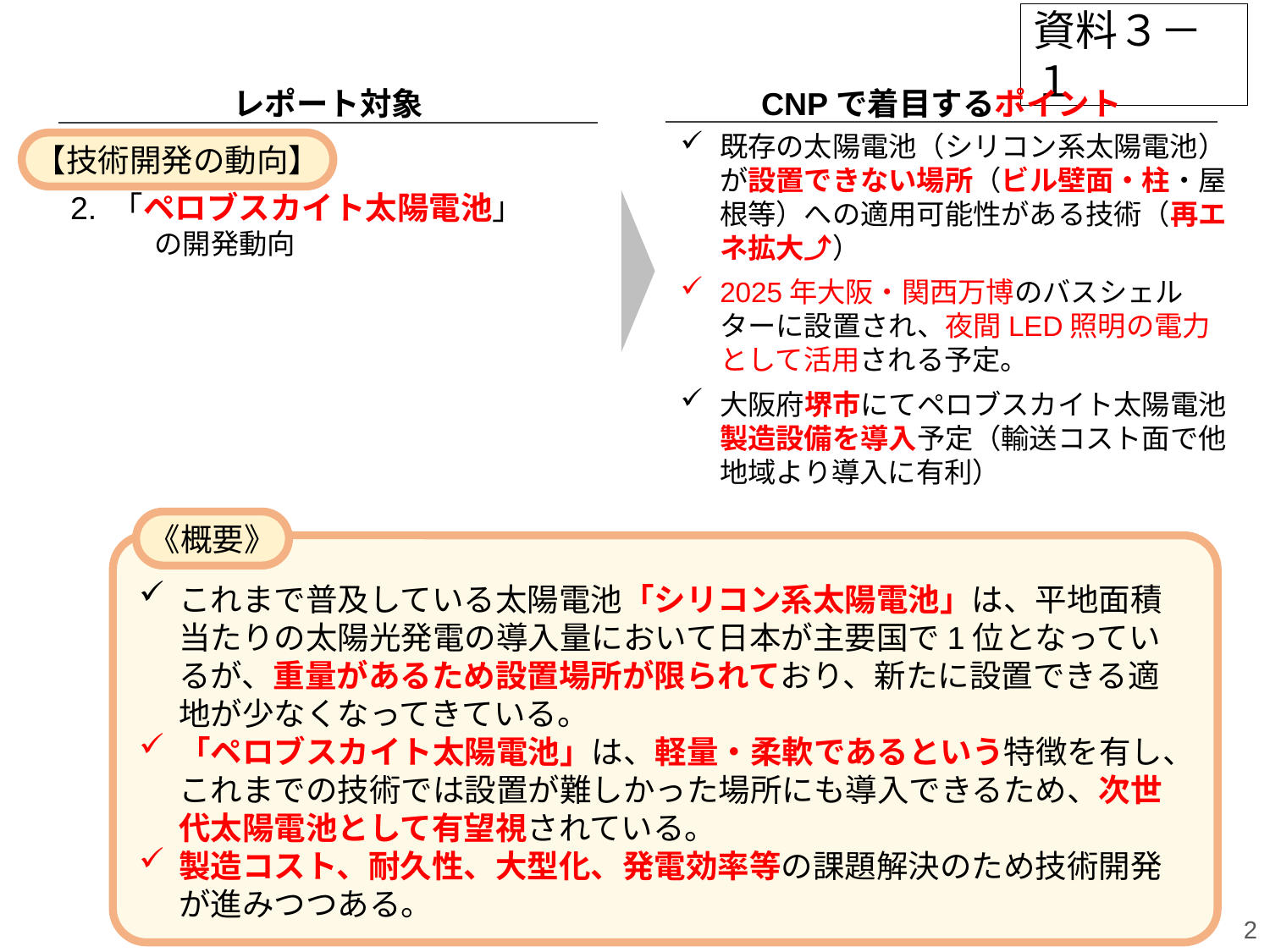

# CNP関連の技術等動向（２/３）
資料３－１
レポート対象
CNPで着目するポイント
既存の太陽電池（シリコン系太陽電池）が設置できない場所（ビル壁面・柱・屋根等）への適用可能性がある技術（再エネ拡大⤴）
2025年大阪・関西万博のバスシェルターに設置され、夜間LED照明の電力として活用される予定。
大阪府堺市にてペロブスカイト太陽電池製造設備を導入予定（輸送コスト面で他地域より導入に有利）
【技術開発の動向】
2. 「ペロブスカイト太陽電池」
　　　の開発動向

《概要》

これまで普及している太陽電池「シリコン系太陽電池」は、平地面積当たりの太陽光発電の導入量において日本が主要国で1位となっているが、重量があるため設置場所が限られており、新たに設置できる適地が少なくなってきている。
「ペロブスカイト太陽電池」は、軽量・柔軟であるという特徴を有し、これまでの技術では設置が難しかった場所にも導入できるため、次世代太陽電池として有望視されている。
製造コスト、耐久性、大型化、発電効率等の課題解決のため技術開発が進みつつある。